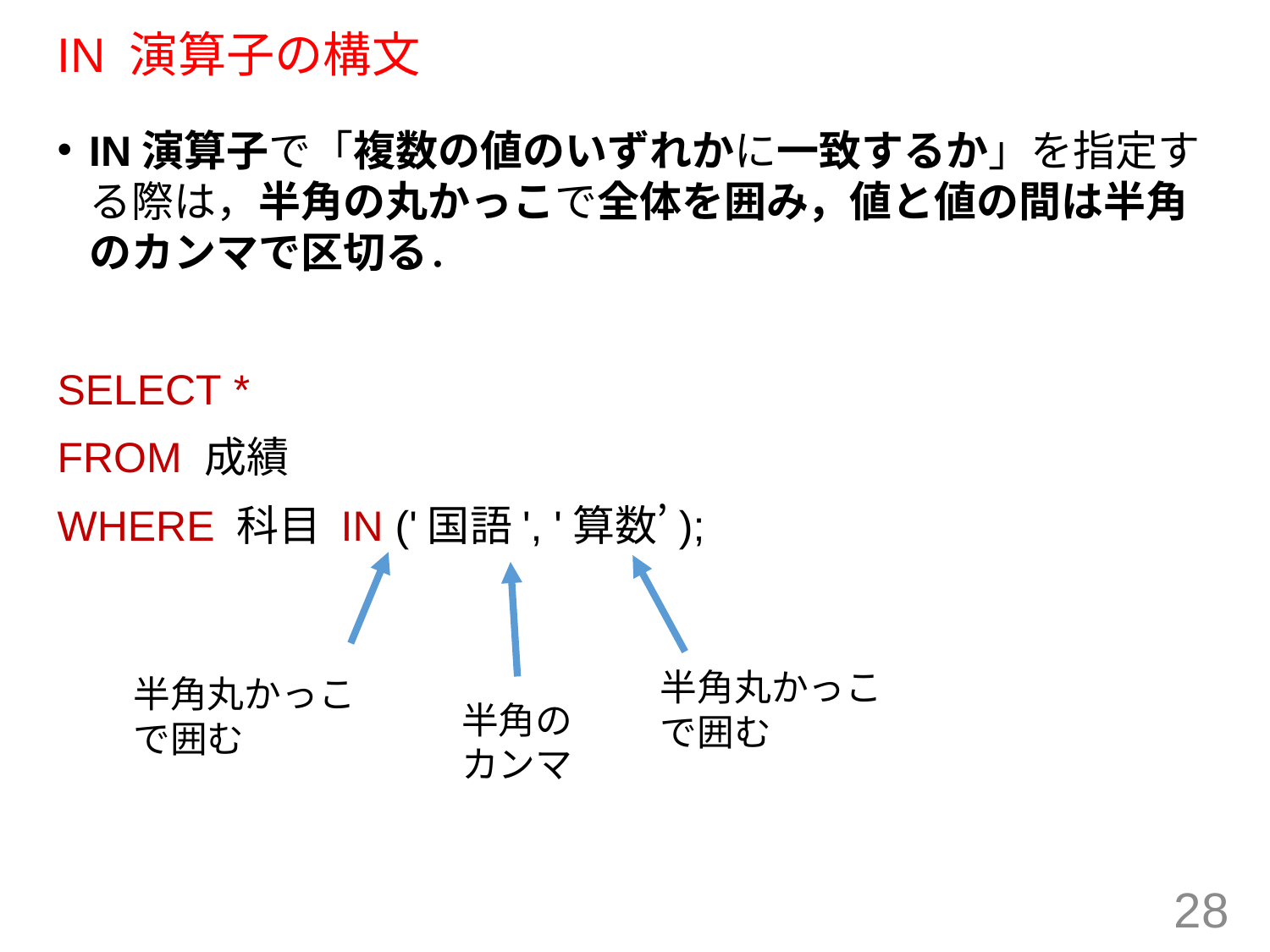

# IN 演算子の構文
IN演算子で「複数の値のいずれかに一致するか」を指定する際は，半角の丸かっこで全体を囲み，値と値の間は半角のカンマで区切る．

SELECT *
FROM 成績
WHERE 科目 IN ('国語', '算数’);

半角丸かっこ
で囲む
半角丸かっこ
で囲む
半角の
カンマ
28